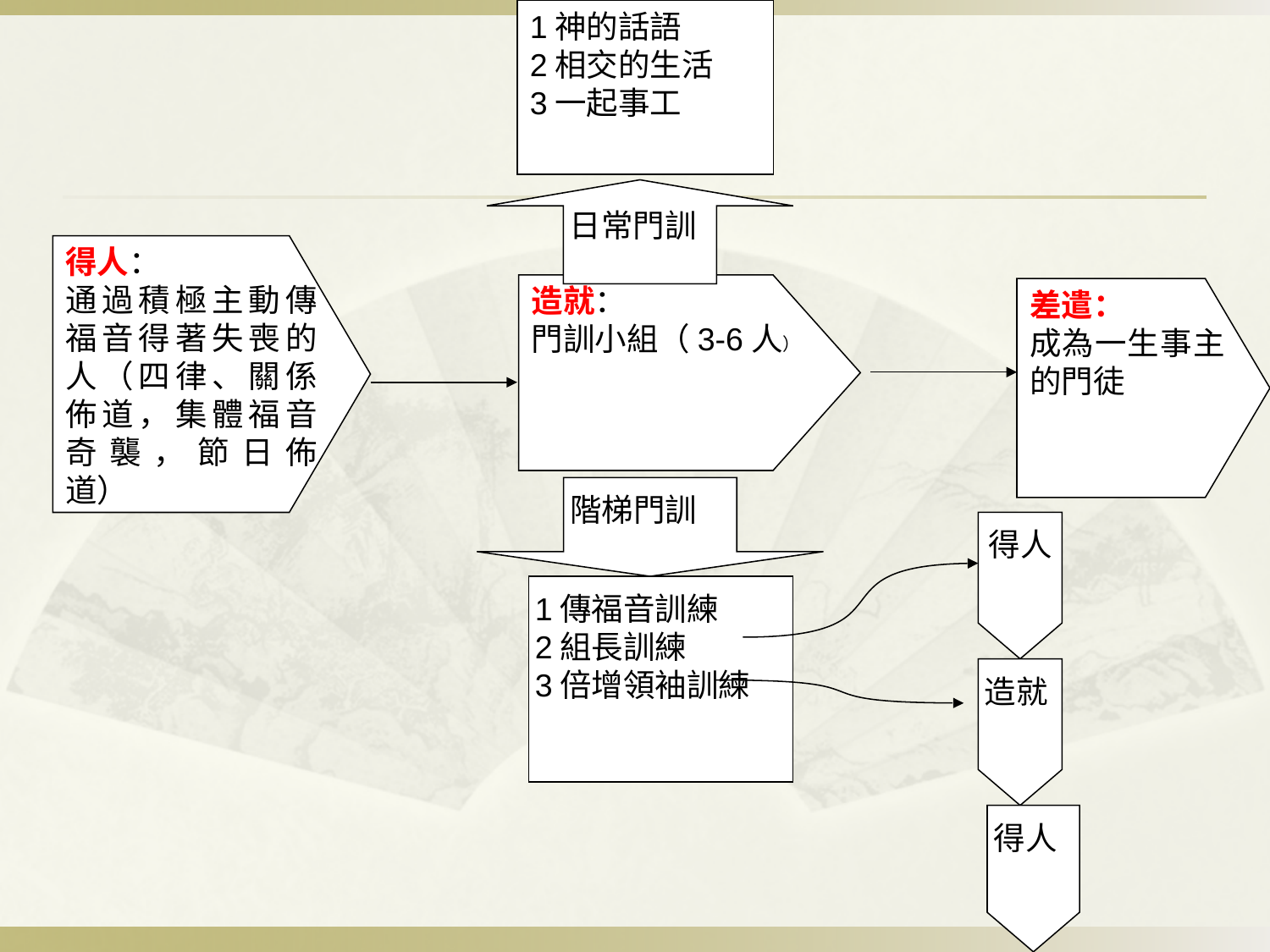

1神的話語
2相交的生活
3一起事工
日常門訓
得人：
通過積極主動傳福音得著失喪的人（四律、關係佈道，集體福音奇襲，節日佈道）
造就：
門訓小組（3-6人）
差遣：
成為一生事主的門徒
階梯門訓

得人
1傳福音訓練
2組長訓練
3倍增領袖訓練
造就
得人